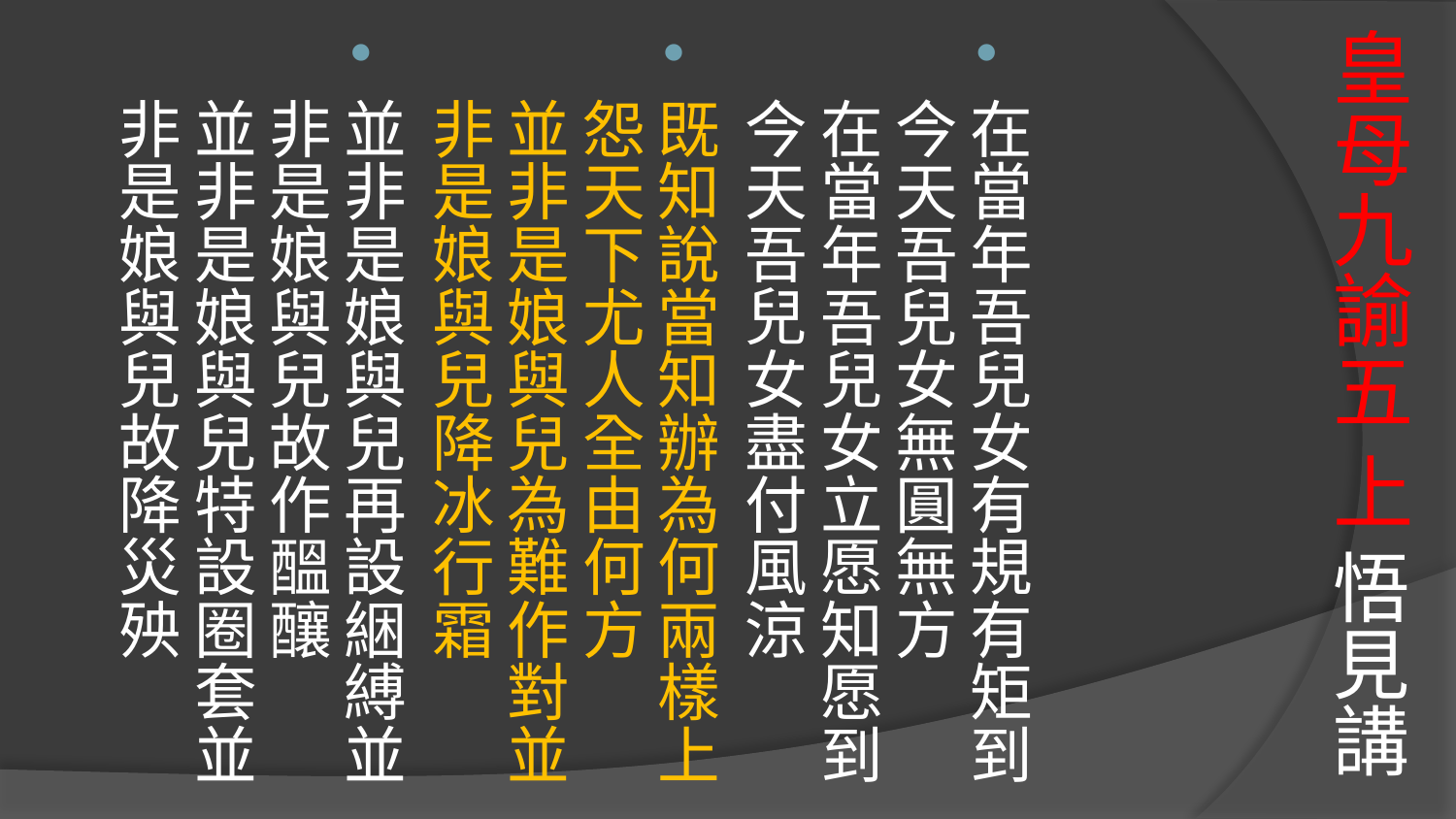

# 皇母九諭五 上 悟見講
在當年吾兒女有規有矩到今天吾兒女無圓無方
在當年吾兒女立愿知愿到今天吾兒女盡付風涼
既知說當知辦為何兩樣上怨天下尤人全由何方
並非是娘與兒為難作對並非是娘與兒降冰行霜
並非是娘與兒再設綑縛並非是娘與兒故作醞釀
並非是娘與兒特設圈套並非是娘與兒故降災殃